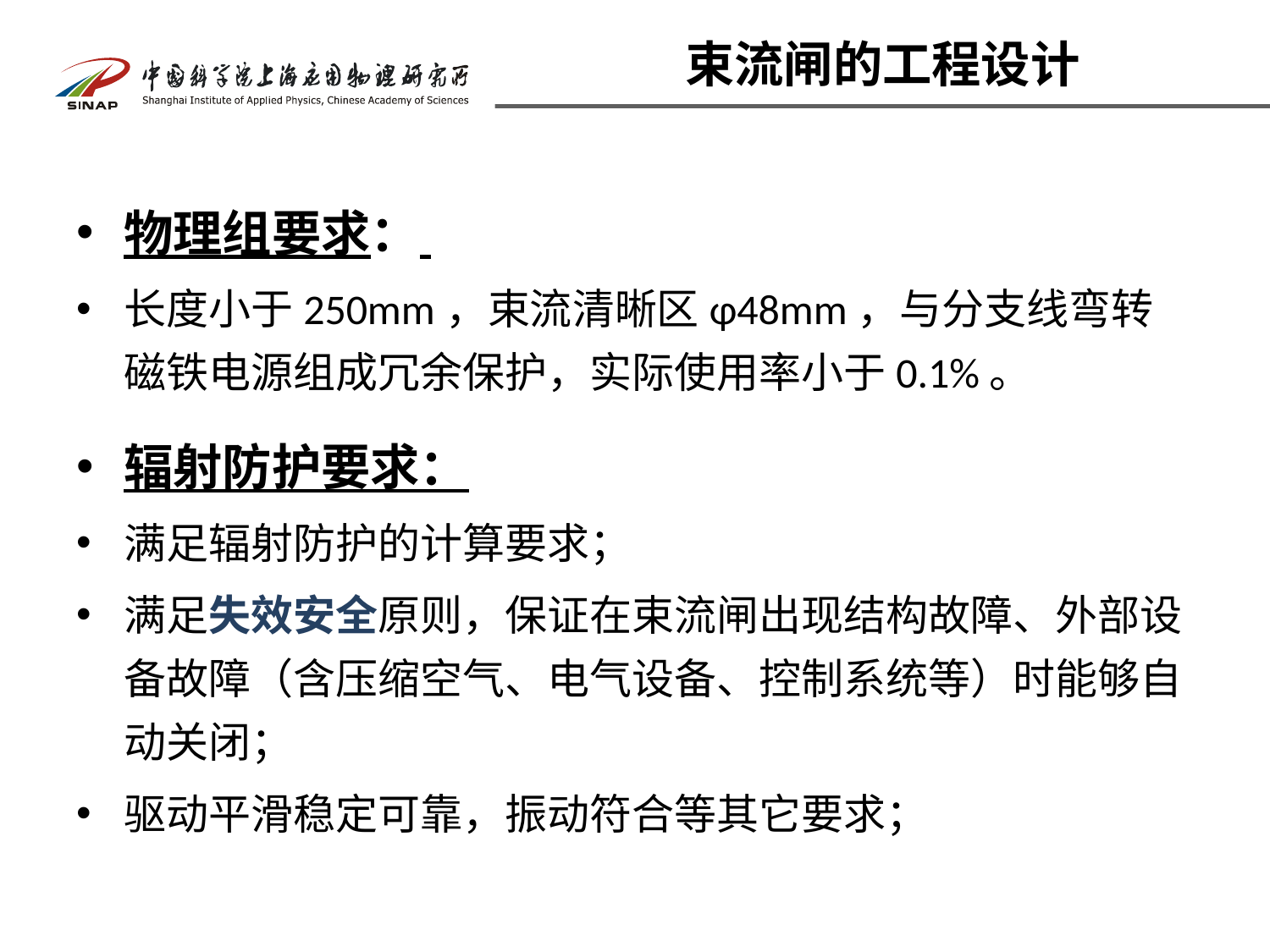

# 束流闸的工程设计
物理组要求：
长度小于250mm，束流清晰区φ48mm，与分支线弯转磁铁电源组成冗余保护，实际使用率小于0.1%。
辐射防护要求：
满足辐射防护的计算要求；
满足失效安全原则，保证在束流闸出现结构故障、外部设备故障（含压缩空气、电气设备、控制系统等）时能够自动关闭；
驱动平滑稳定可靠，振动符合等其它要求；